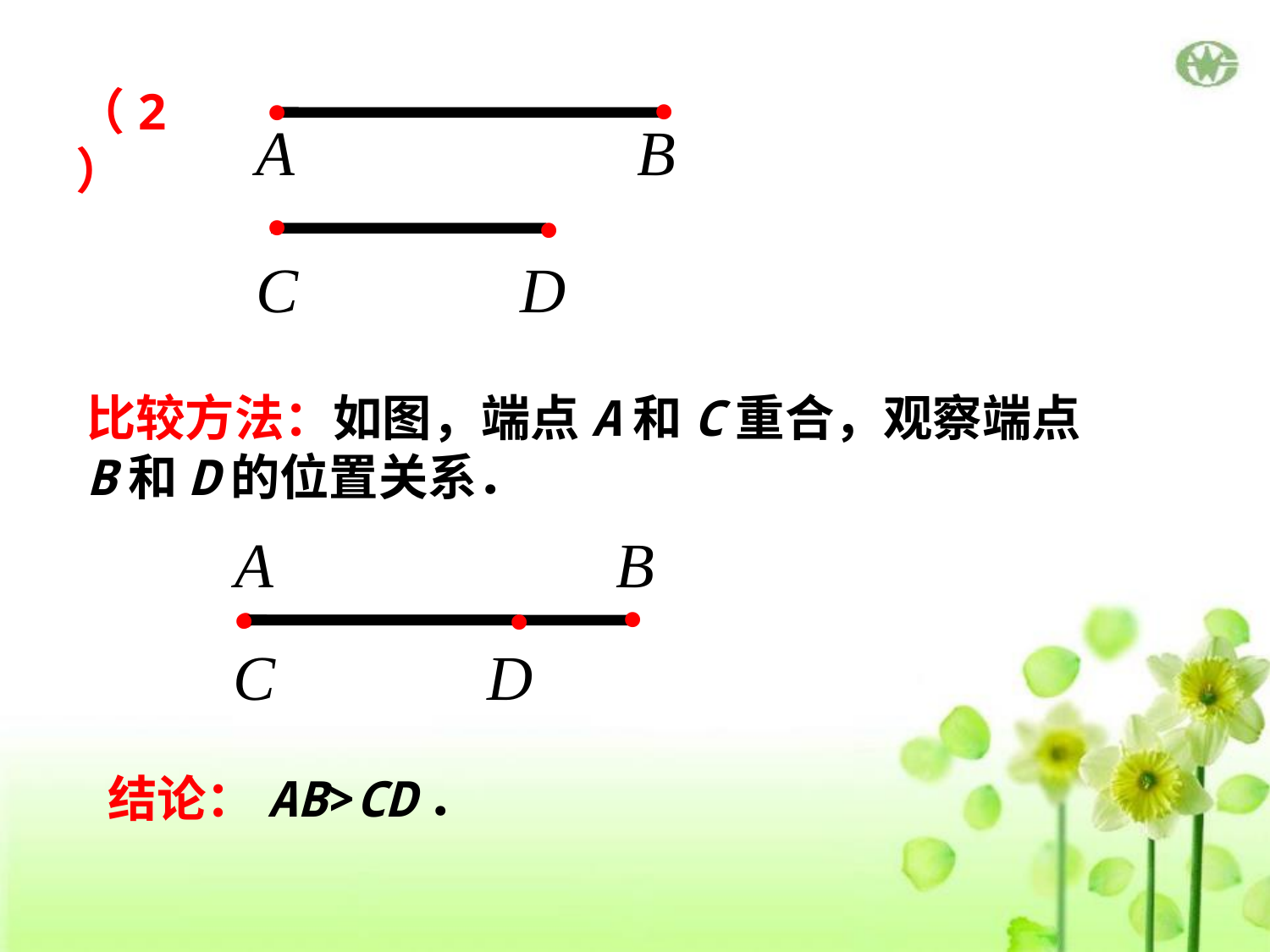

•
•

A
B
（2）
•
•

C
D
比较方法：如图，端点A和C重合，观察端点B和D的位置关系．
A
B
•
•

•
•

C
D
结论：AB>CD．